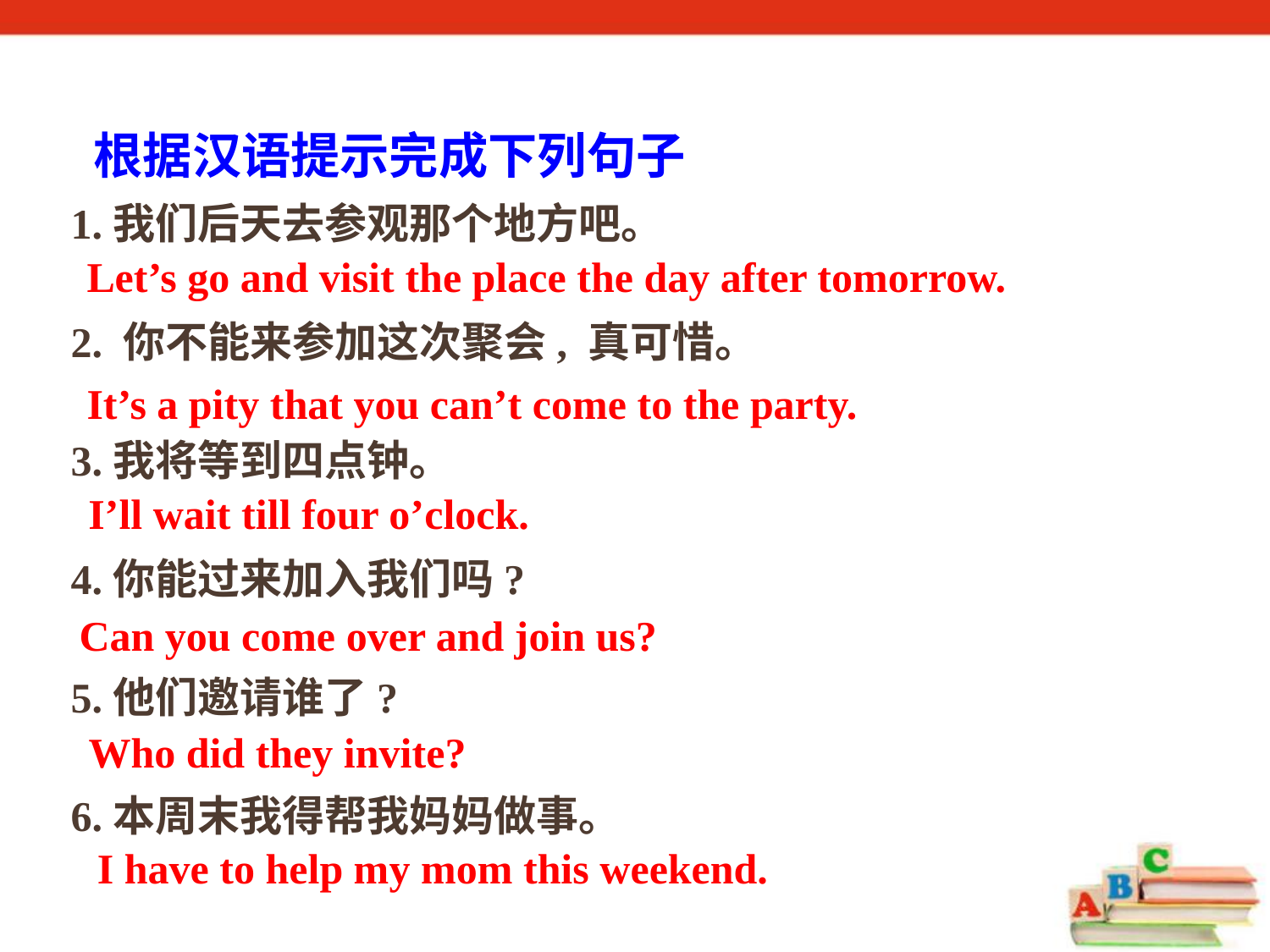

根据汉语提示完成下列句子
1.我们后天去参观那个地方吧。

2. 你不能来参加这次聚会, 真可惜。

3.我将等到四点钟。

4.你能过来加入我们吗?

5.他们邀请谁了?

6.本周末我得帮我妈妈做事。

Let’s go and visit the place the day after tomorrow.
It’s a pity that you can’t come to the party.
I’ll wait till four o’clock.
Can you come over and join us?
Who did they invite?
I have to help my mom this weekend.